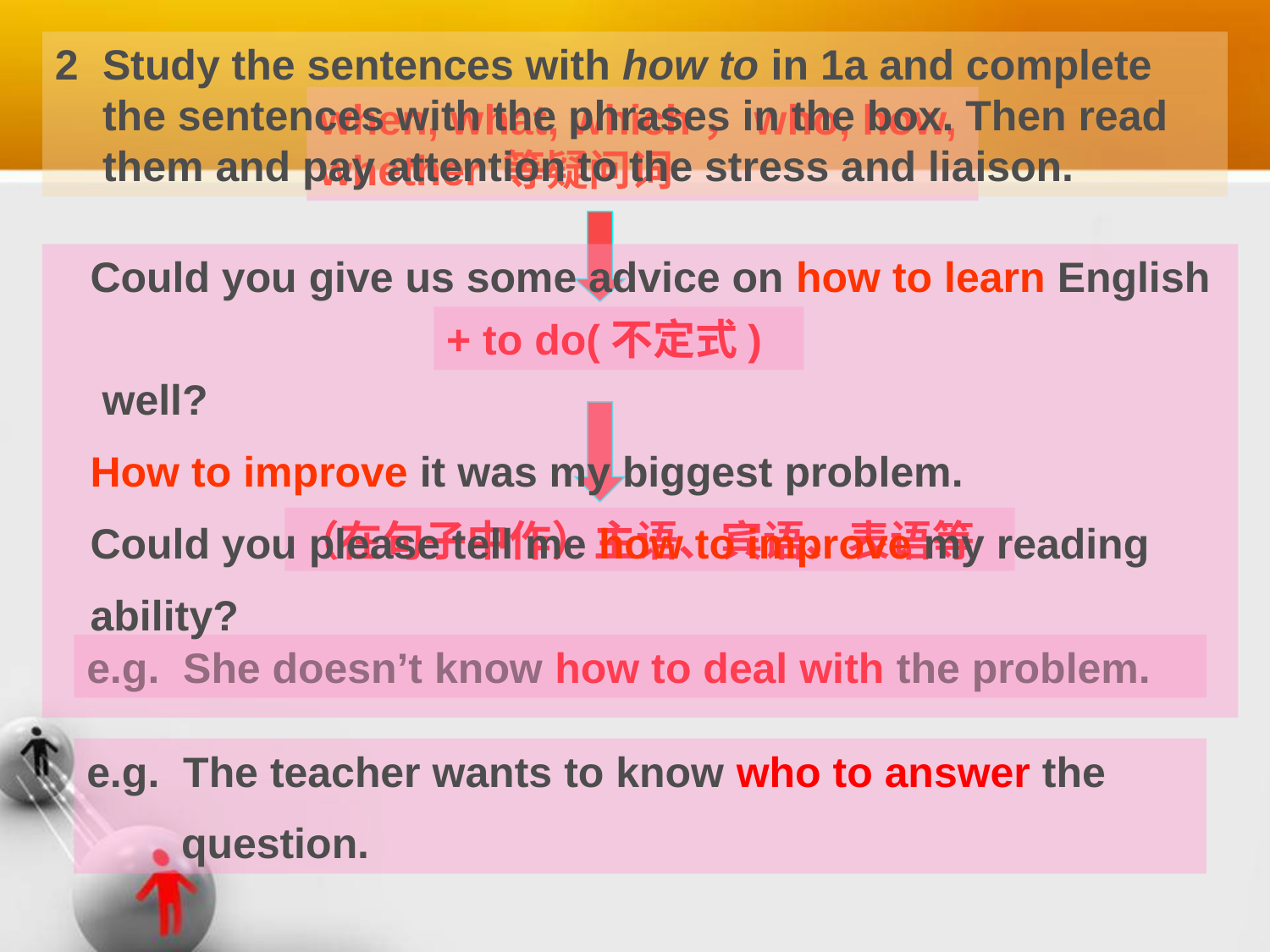

Study the sentences with how to in 1a and complete the sentences with the phrases in the box. Then read them and pay attention to the stress and liaison.
when, what, which，who, how, whether 等疑问词

   Could you give us some advice on how to learn English
    well?
   How to improve it was my biggest problem.
   Could you please tell me how to improve my reading
   ability?

+ to do(不定式)

（在句子中作）主语、宾语、表语等
e.g.  She doesn’t know how to deal with the problem.
e.g.  The teacher wants to know who to answer the
        question.